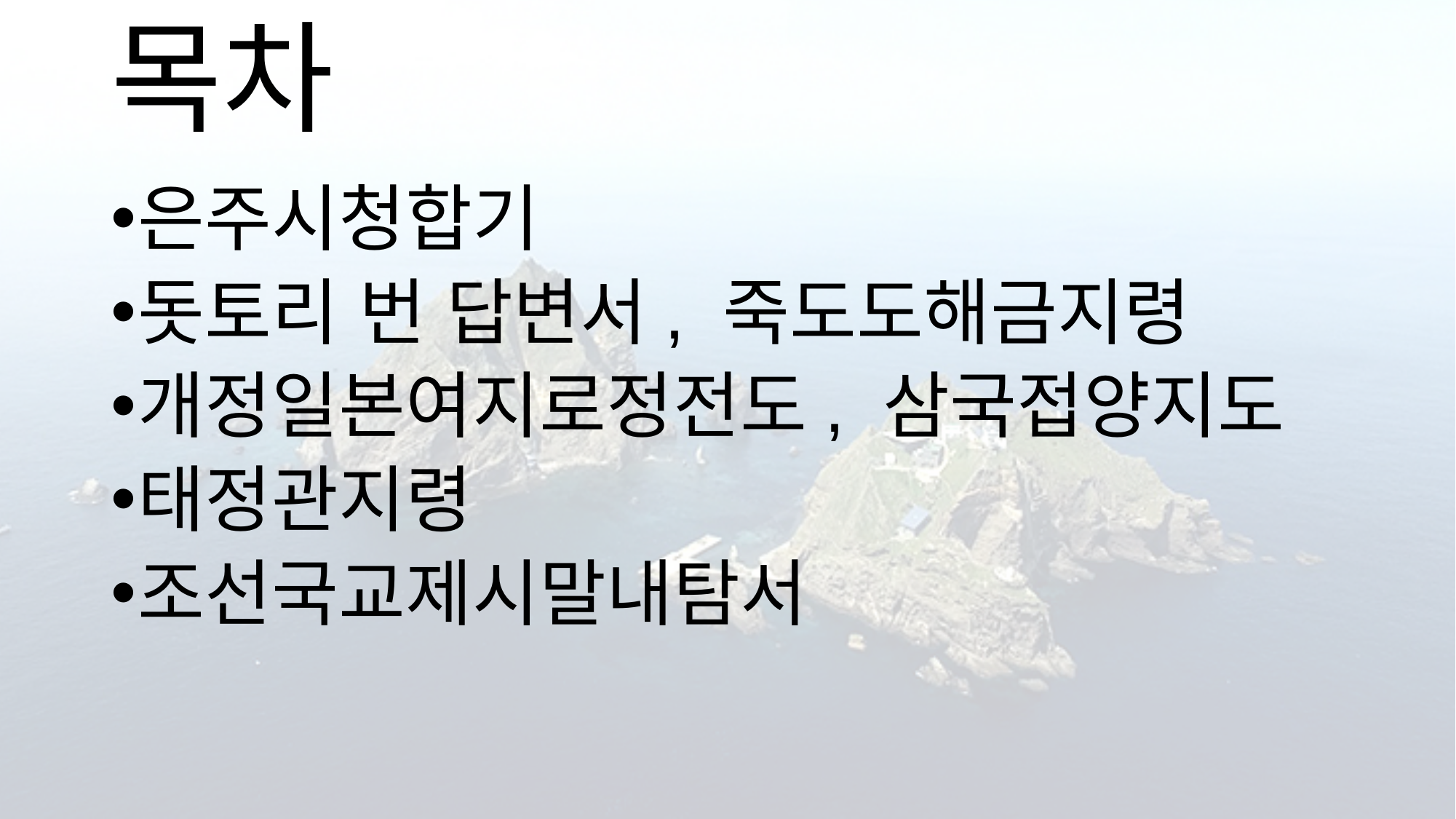

# 목차
은주시청합기
돗토리 번 답변서, 죽도도해금지령
개정일본여지로정전도, 삼국접양지도
태정관지령
조선국교제시말내탐서